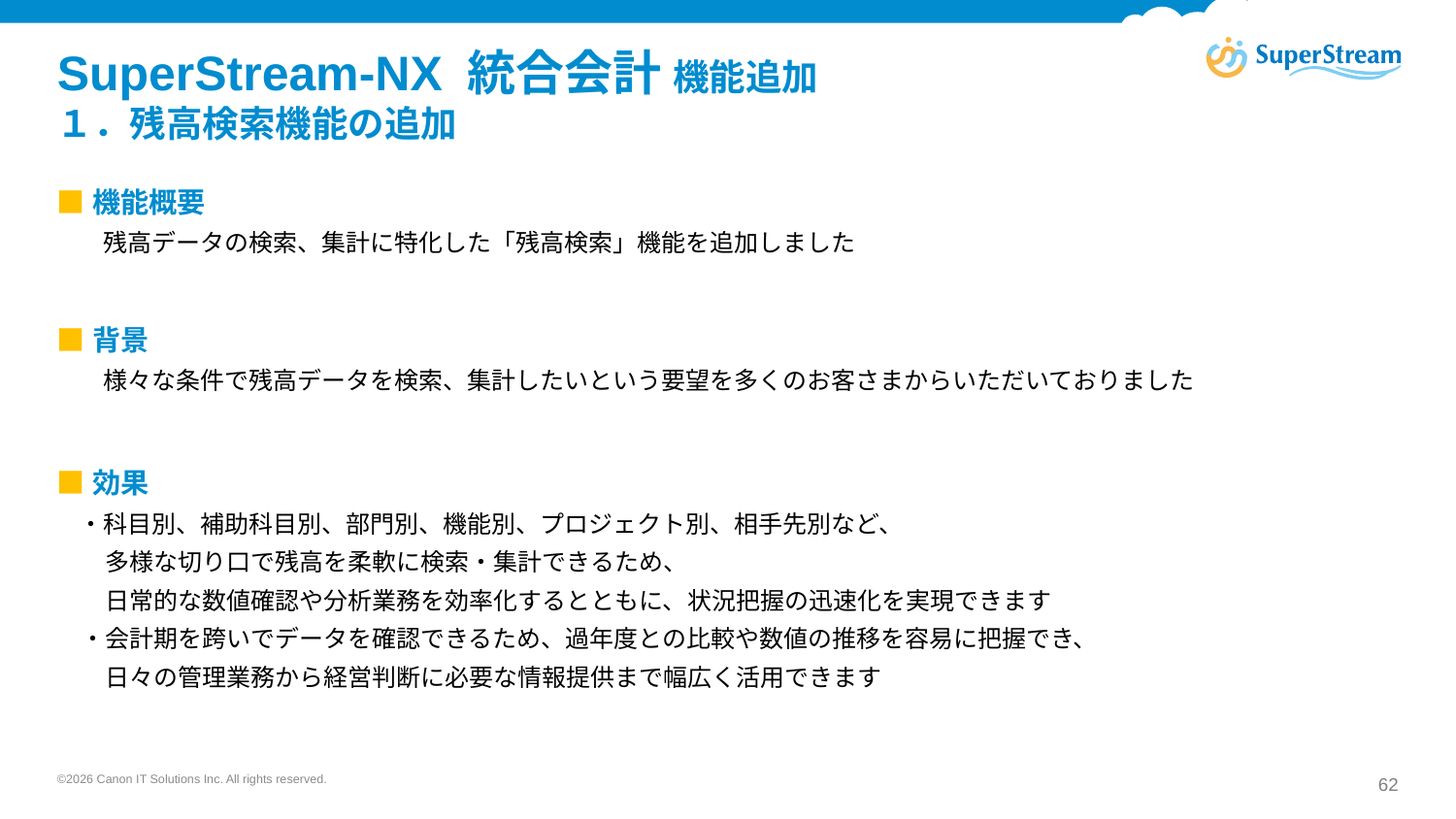

# SuperStream-NX 統合会計 機能追加 １．残高検索機能の追加
■機能概要
　　残高データの検索、集計に特化した「残高検索」機能を追加しました
■背景
　　様々な条件で残高データを検索、集計したいという要望を多くのお客さまからいただいておりました
■効果
　・科目別、補助科目別、部門別、機能別、プロジェクト別、相手先別など、
　　多様な切り口で残高を柔軟に検索・集計できるため、
　　日常的な数値確認や分析業務を効率化するとともに、状況把握の迅速化を実現できます
　・会計期を跨いでデータを確認できるため、過年度との比較や数値の推移を容易に把握でき、
　　日々の管理業務から経営判断に必要な情報提供まで幅広く活用できます

©2026 Canon IT Solutions Inc. All rights reserved.
62